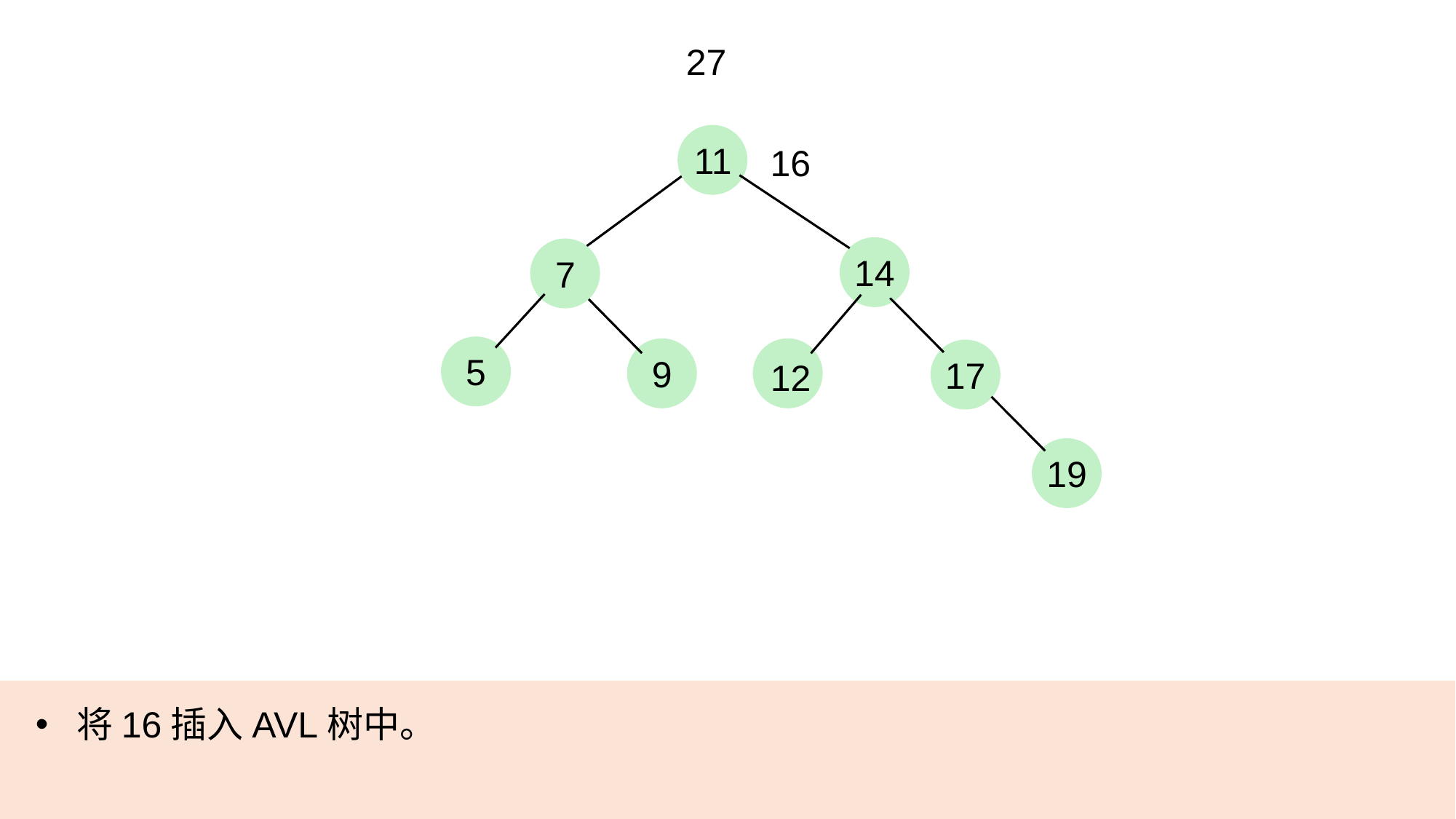

27

11
16

14
7

5
9
17
12

19

将16插入AVL树中。